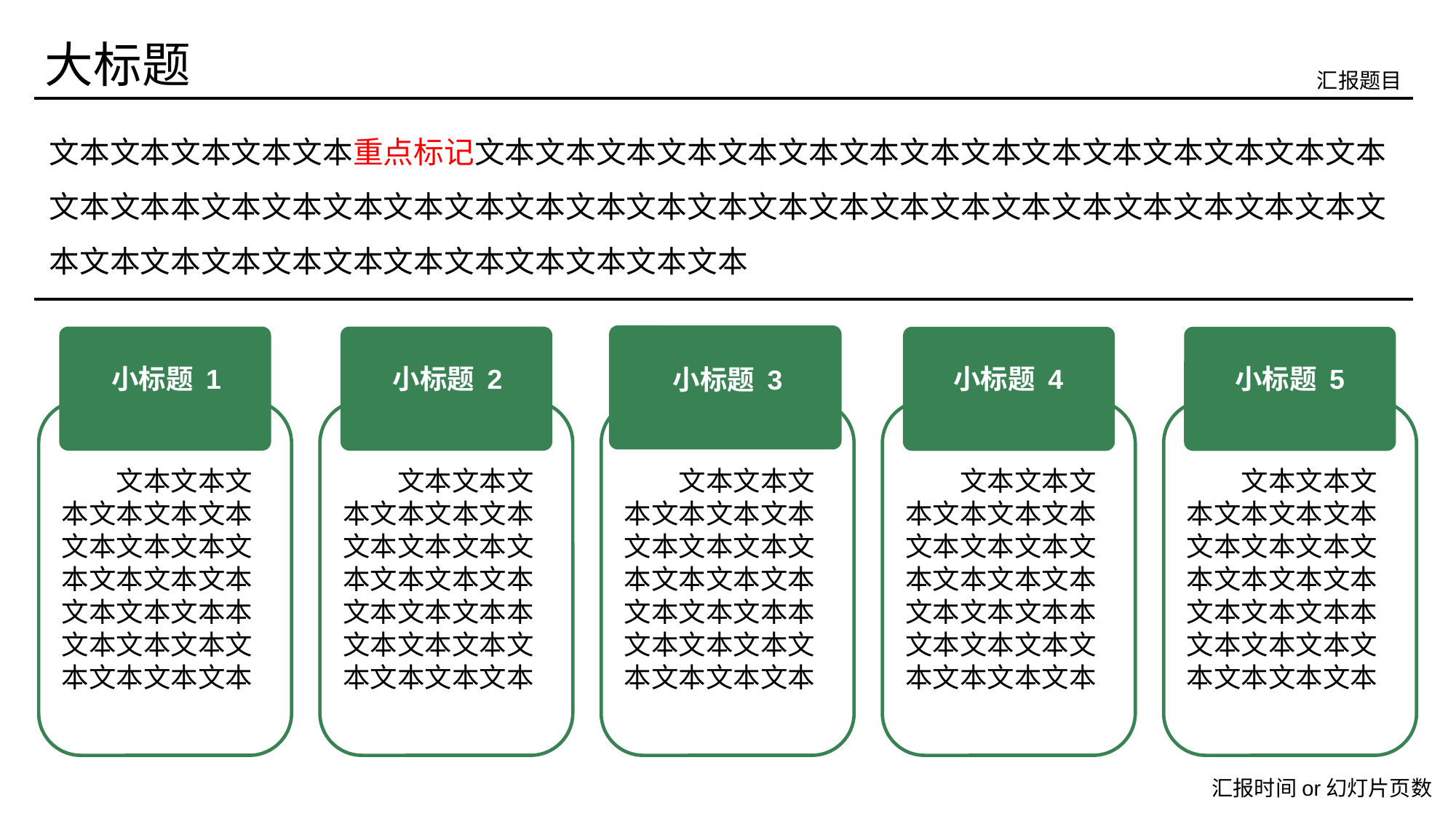

大标题
汇报题目
文本文本文本文本文本重点标记文本文本文本文本文本文本文本文本文本文本文本文本文本文本文本文本文本本文本文本文本文本文本文本文本文本文本文本文本文本文本文本文本文本文本文本文本文本文本文本文本文本文本文本文本文本文本文本文本

小标题 3

小标题 1

小标题 2

小标题 4

小标题 5
文本文本文本文本文本文本文本文本文本文本文本文本文本文本文本文本本文本文本文本文本文本文本文本
文本文本文本文本文本文本文本文本文本文本文本文本文本文本文本文本本文本文本文本文本文本文本文本
文本文本文本文本文本文本文本文本文本文本文本文本文本文本文本文本本文本文本文本文本文本文本文本
文本文本文本文本文本文本文本文本文本文本文本文本文本文本文本文本本文本文本文本文本文本文本文本
文本文本文本文本文本文本文本文本文本文本文本文本文本文本文本文本本文本文本文本文本文本文本文本
汇报时间or幻灯片页数